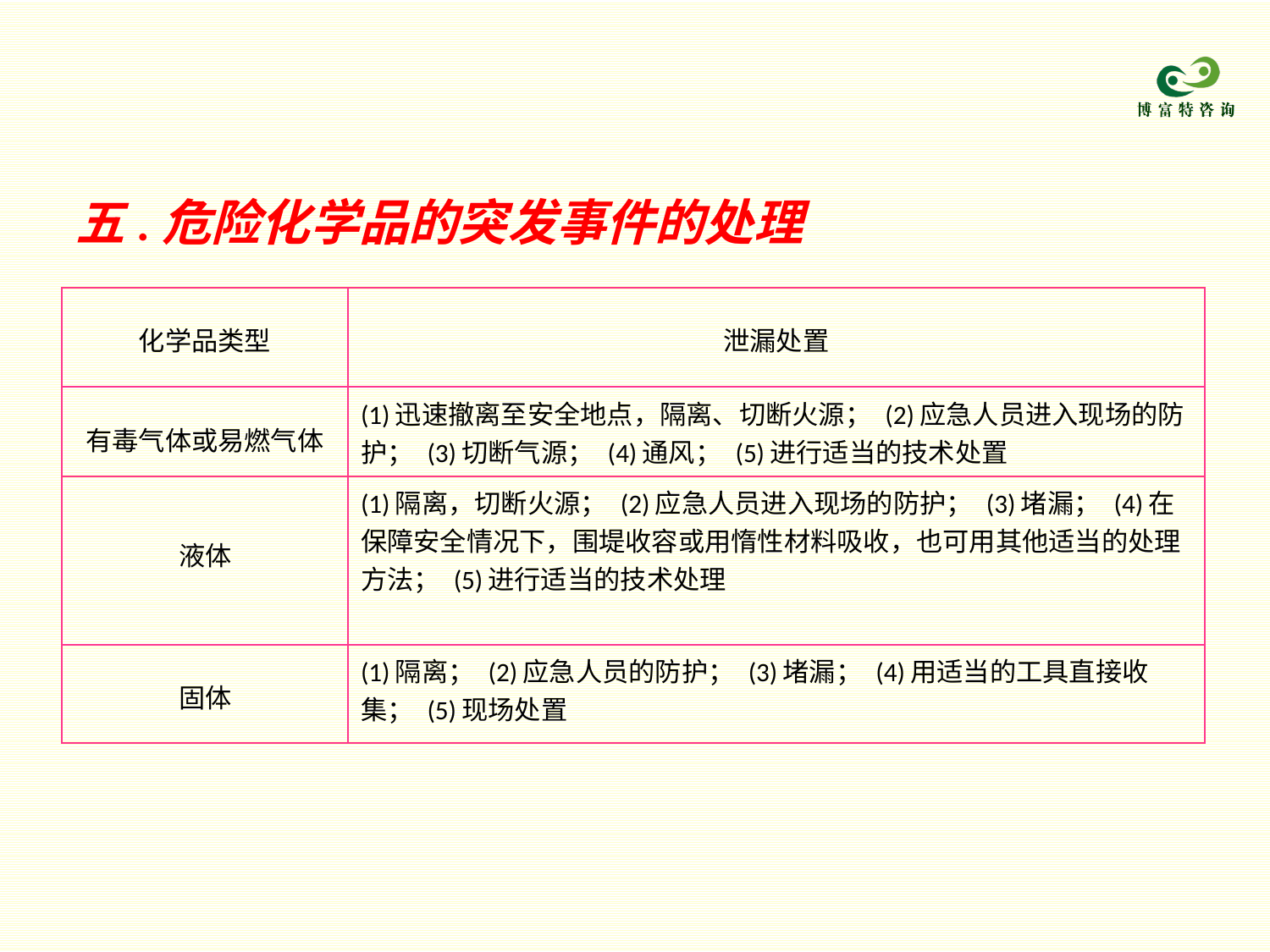

五.危险化学品的突发事件的处理
| 化学品类型 | 泄漏处置 |
| --- | --- |
| 有毒气体或易燃气体 | (1)迅速撤离至安全地点，隔离、切断火源； (2)应急人员进入现场的防护； (3)切断气源； (4)通风； (5)进行适当的技术处置 |
| 液体 | (1)隔离，切断火源； (2)应急人员进入现场的防护； (3)堵漏； (4)在保障安全情况下，围堤收容或用惰性材料吸收，也可用其他适当的处理方法； (5)进行适当的技术处理 |
| 固体 | (1)隔离； (2)应急人员的防护； (3)堵漏； (4)用适当的工具直接收集； (5)现场处置 |